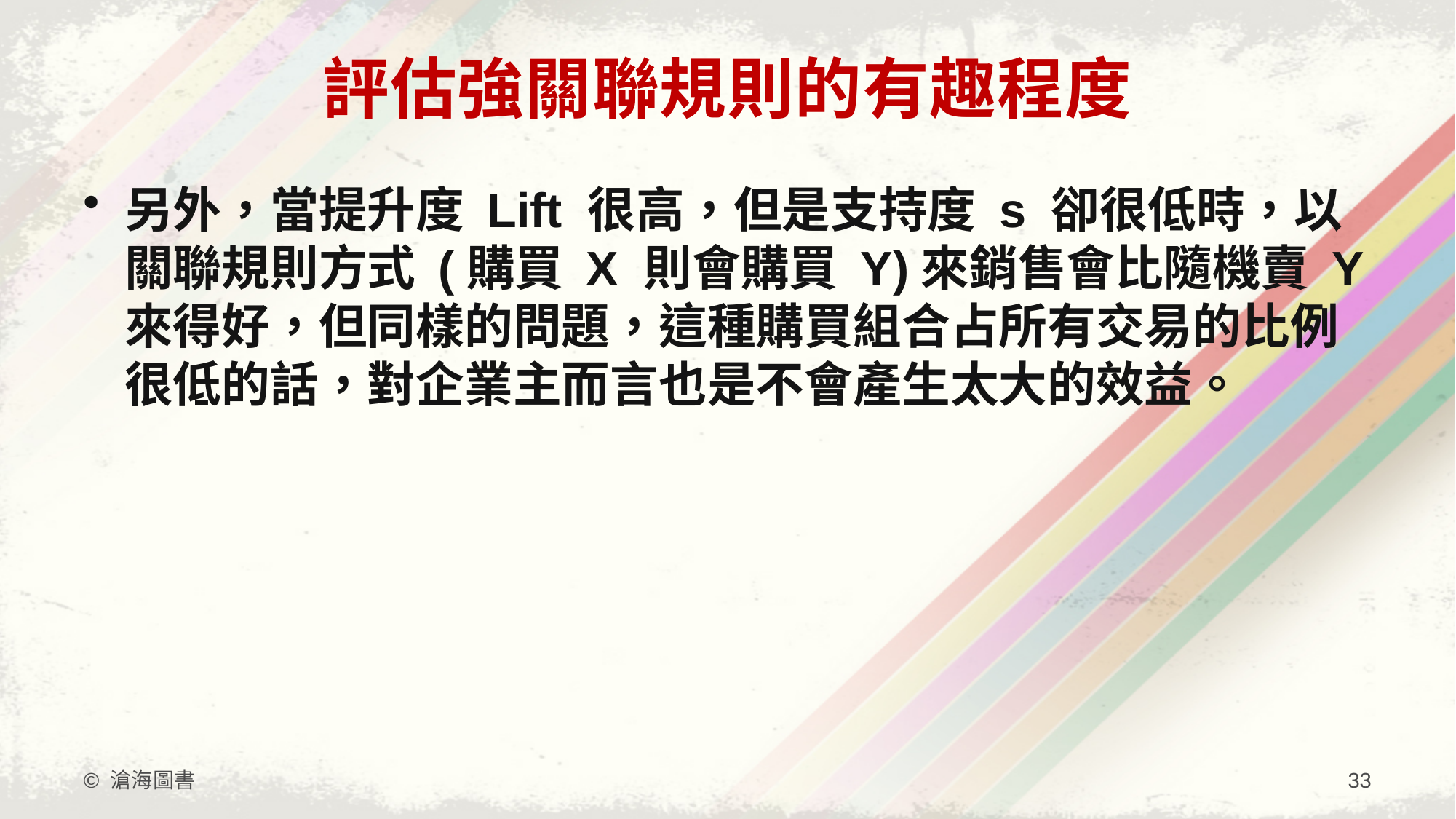

# 評估強關聯規則的有趣程度
另外，當提升度 Lift 很高，但是支持度 s 卻很低時，以關聯規則方式 (購買 X 則會購買 Y)來銷售會比隨機賣 Y 來得好，但同樣的問題，這種購買組合占所有交易的比例很低的話，對企業主而言也是不會產生太大的效益。
© 滄海圖書

33